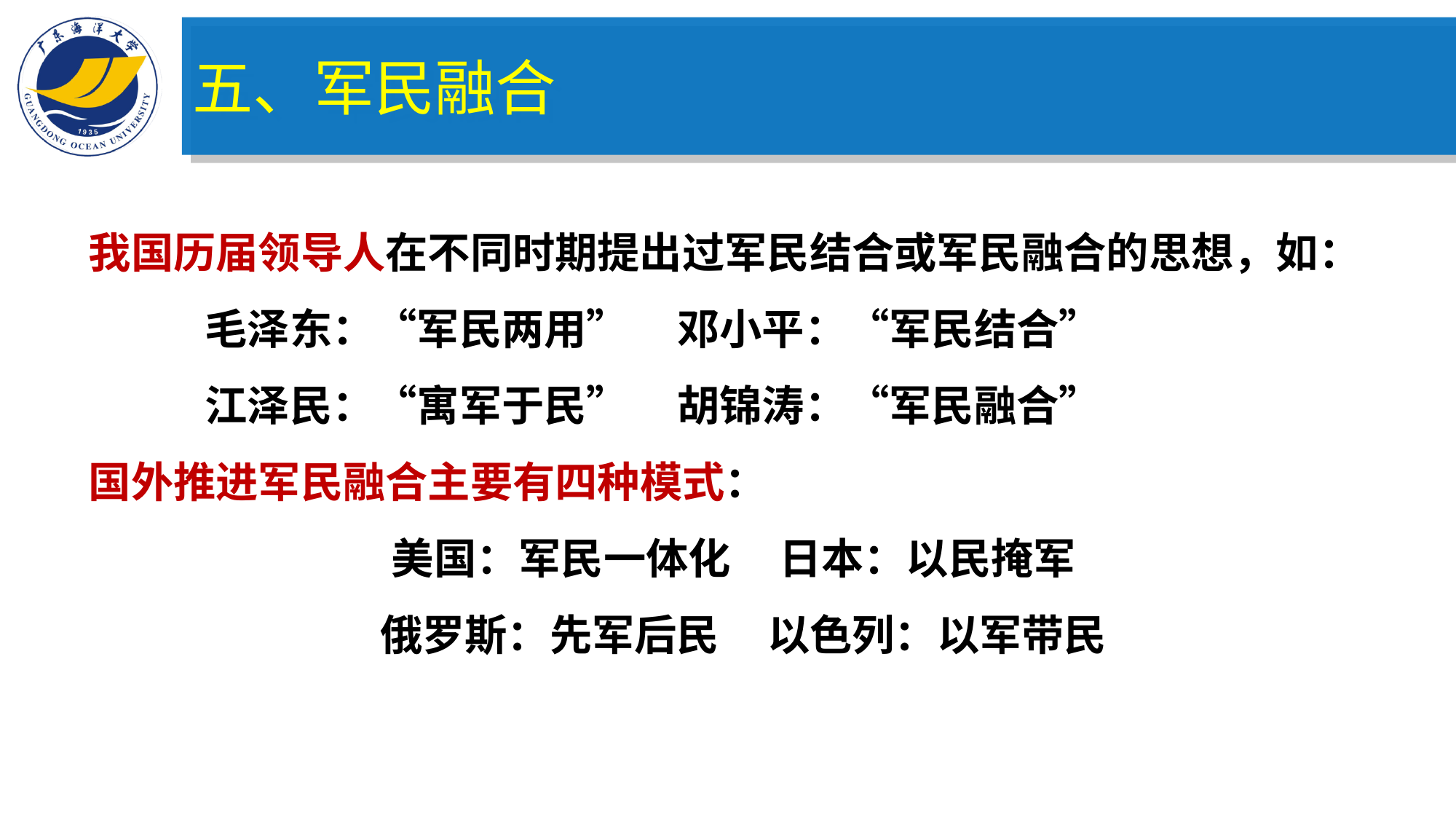

五、军民融合
我国历届领导人在不同时期提出过军民结合或军民融合的思想，如：
           毛泽东：“军民两用”     邓小平：“军民结合”
           江泽民：“寓军于民”     胡锦涛：“军民融合”
国外推进军民融合主要有四种模式：
 美国：军民一体化     日本：以民掩军
   俄罗斯：先军后民     以色列：以军带民